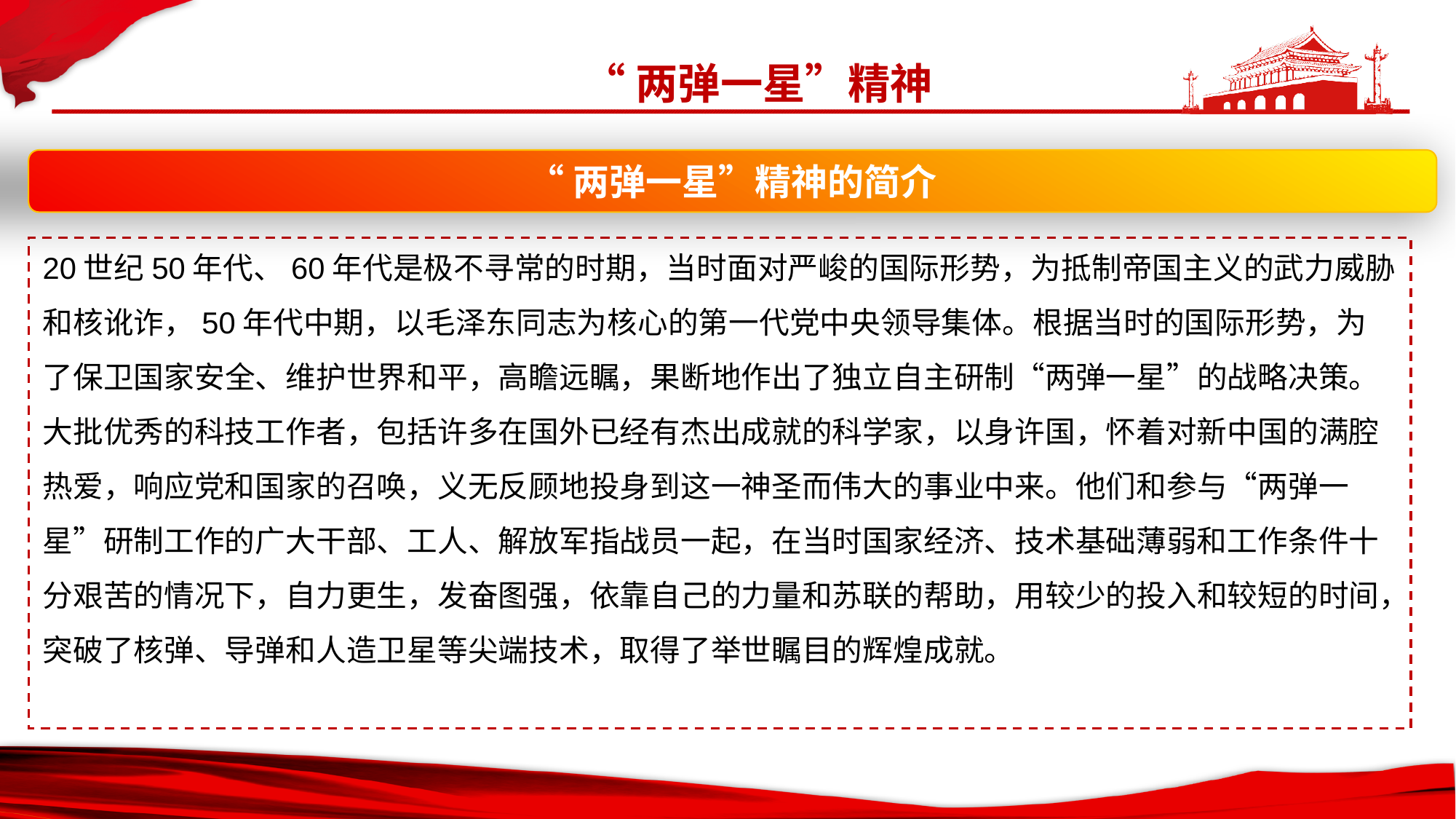

“两弹一星”精神
“两弹一星”精神的简介
20世纪50年代、60年代是极不寻常的时期，当时面对严峻的国际形势，为抵制帝国主义的武力威胁和核讹诈，50年代中期，以毛泽东同志为核心的第一代党中央领导集体。根据当时的国际形势，为了保卫国家安全、维护世界和平，高瞻远瞩，果断地作出了独立自主研制“两弹一星”的战略决策。大批优秀的科技工作者，包括许多在国外已经有杰出成就的科学家，以身许国，怀着对新中国的满腔热爱，响应党和国家的召唤，义无反顾地投身到这一神圣而伟大的事业中来。他们和参与“两弹一星”研制工作的广大干部、工人、解放军指战员一起，在当时国家经济、技术基础薄弱和工作条件十分艰苦的情况下，自力更生，发奋图强，依靠自己的力量和苏联的帮助，用较少的投入和较短的时间，突破了核弹、导弹和人造卫星等尖端技术，取得了举世瞩目的辉煌成就。